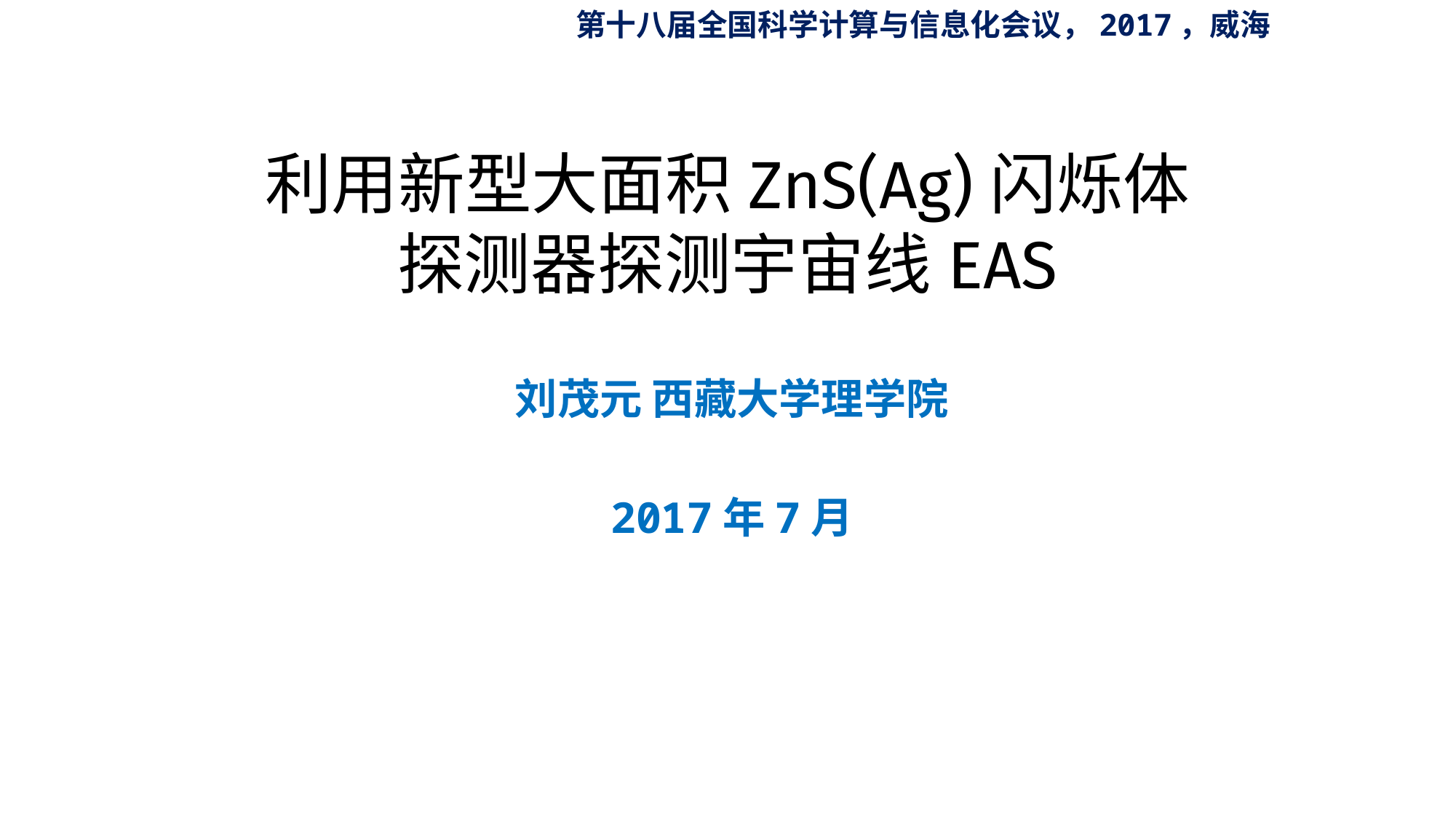

第十八届全国科学计算与信息化会议，2017，威海
# 利用新型大面积ZnS(Ag)闪烁体探测器探测宇宙线EAS
刘茂元 西藏大学理学院

2017年7月
1